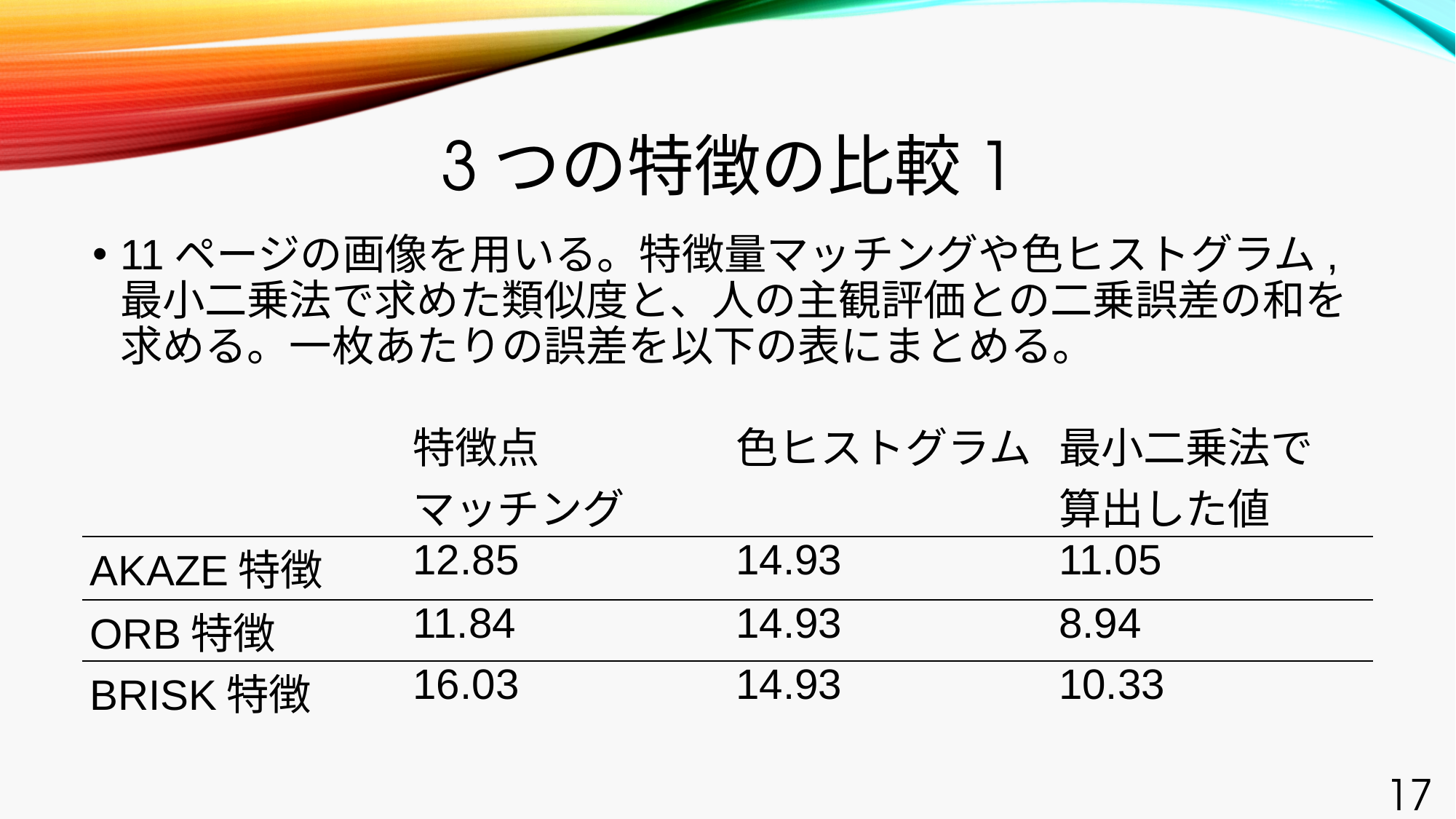

# 3つの特徴の比較1
11ページの画像を用いる。特徴量マッチングや色ヒストグラム,最小二乗法で求めた類似度と、人の主観評価との二乗誤差の和を求める。一枚あたりの誤差を以下の表にまとめる。

|  | 特徴点 マッチング | 色ヒストグラム | 最小二乗法で 算出した値 |
| --- | --- | --- | --- |
| AKAZE特徴 | 12.85 | 14.93 | 11.05 |
| ORB特徴 | 11.84 | 14.93 | 8.94 |
| BRISK特徴 | 16.03 | 14.93 | 10.33 |
17